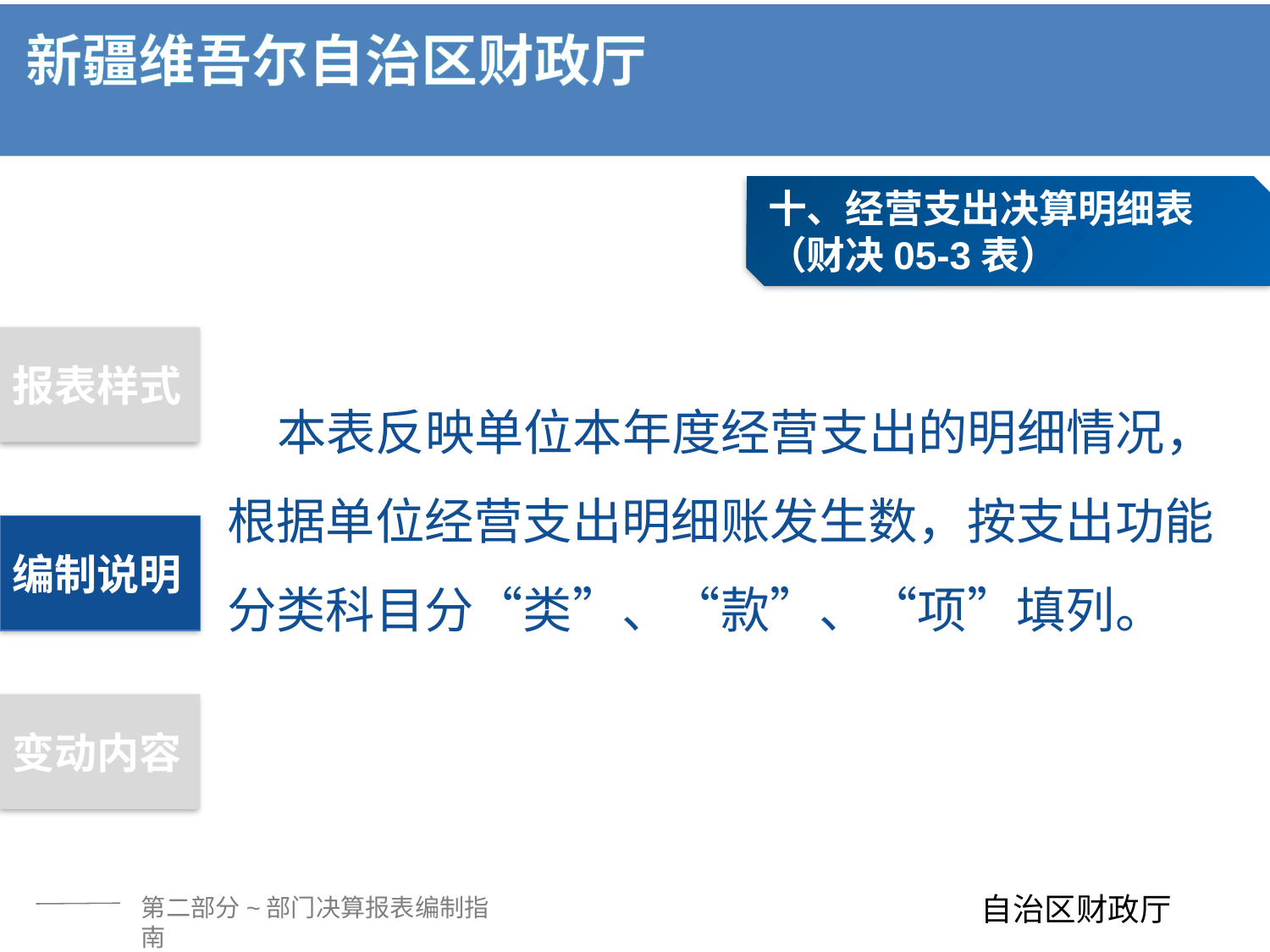

十、经营支出决算明细表
（财决05-3表）

本表反映单位本年度经营支出的明细情况，根据单位经营支出明细账发生数，按支出功能分类科目分“类”、“款”、“项”填列。
报表样式
编制说明
变动内容
第二部分~部门决算报表编制指南
58